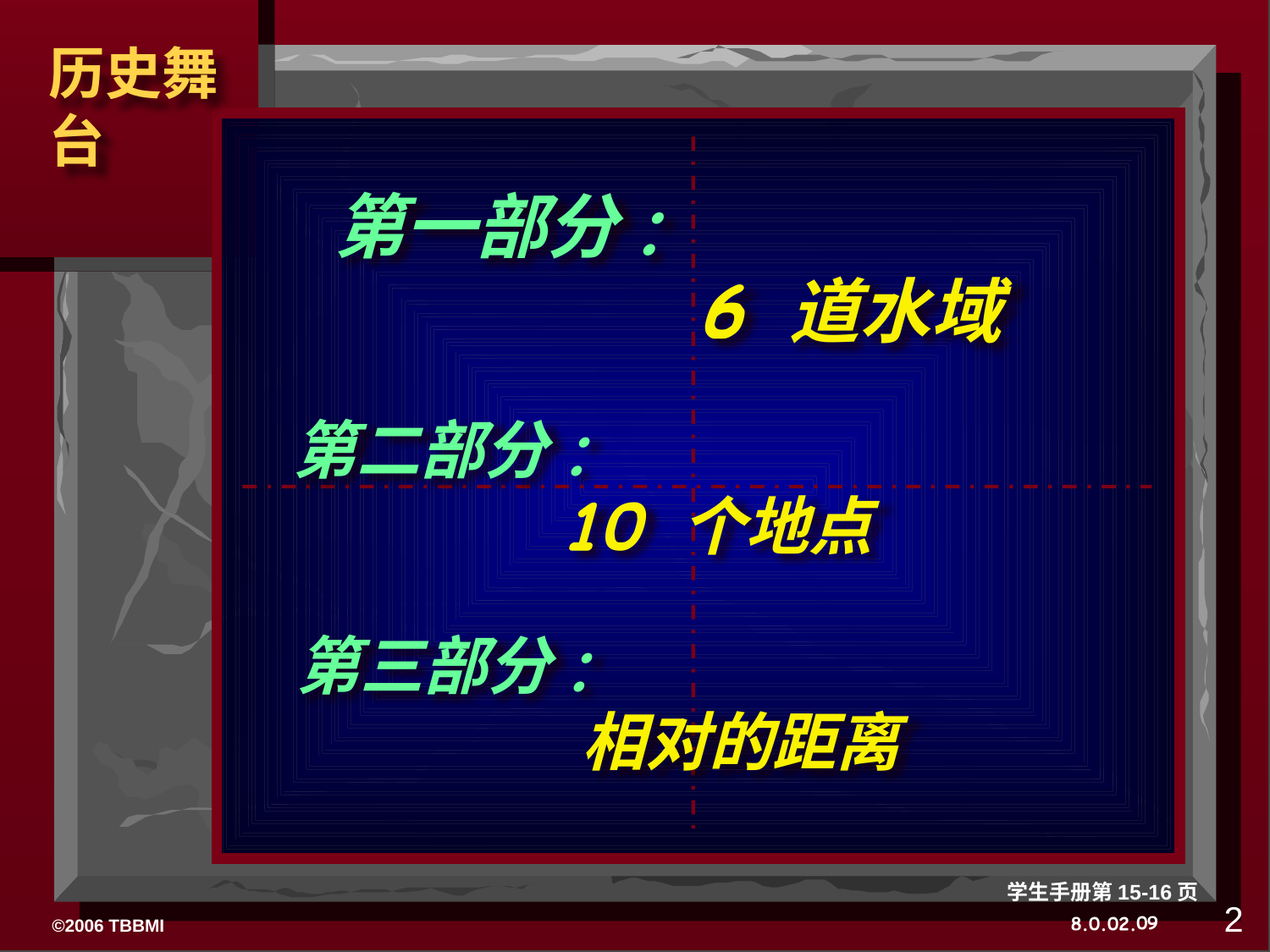

第一部分:                        6 道水域

第二部分:                     10 个地点

第三部分:                      相对的距离

学生手册第15-16页
2
09